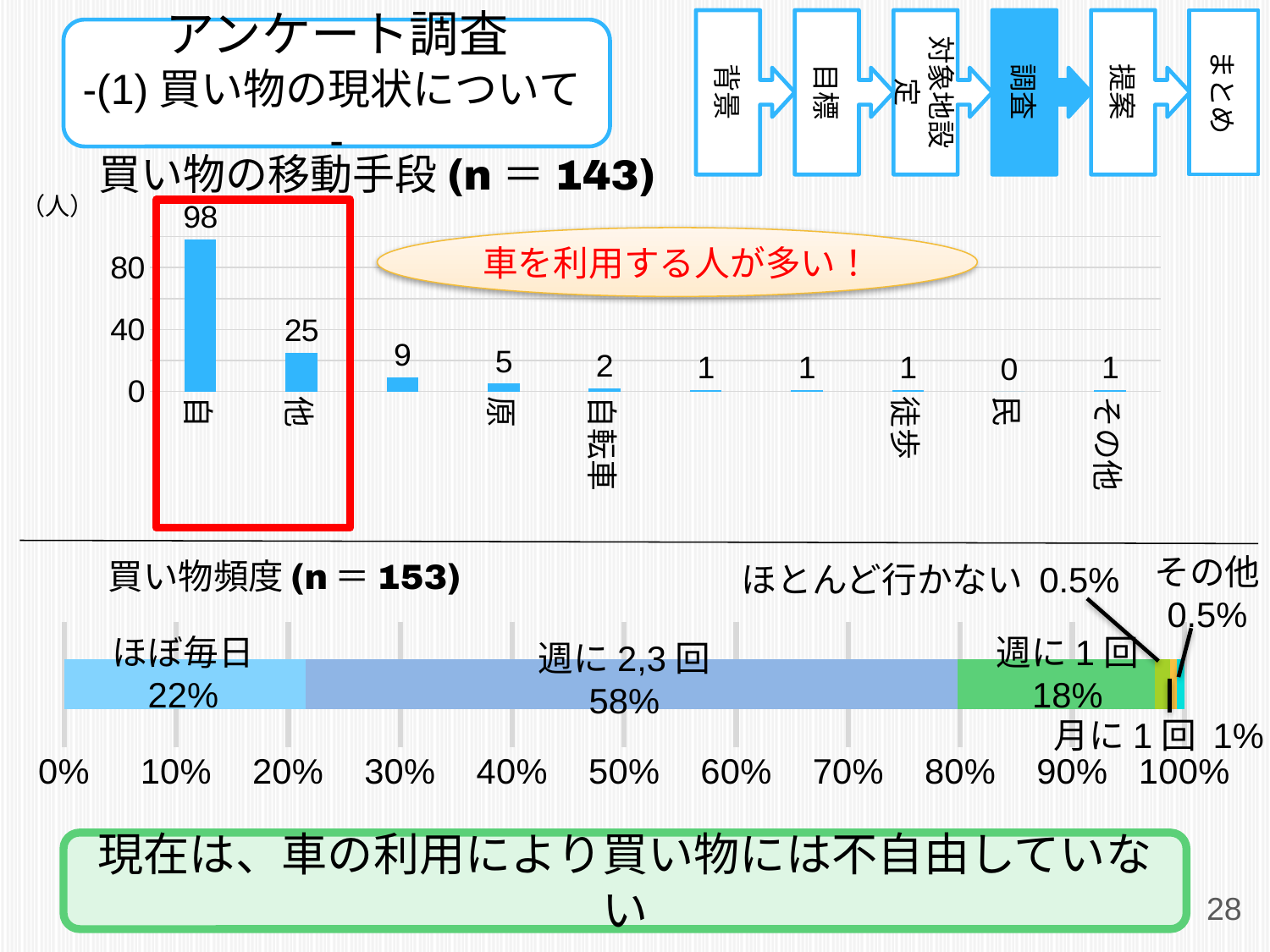

背景
目標
対象地設定
調査
提案
まとめ
アンケート調査
-(1)買い物の現状について-
買い物の移動手段(n＝143)
（人）

### Chart

| Category |  |
|---|---|
| 自分で車を運転 | 98.0 |
| 他者が車を運転 | 25.0 |
| 関鉄バス | 9.0 |
| 原付・自動二輪 | 5.0 |
| 自転車 | 2.0 |
| つくバス | 1.0 |
| つくタク | 1.0 |
| 徒歩 | 1.0 |
| 民間タクシー | 0.0 |
| その他 | 1.0 |
車を利用する人が多い！
その他
0.5%
買い物頻度(n＝153)
ほとんど行かない 0.5%

### Chart

| Category | ほぼ毎日 | 週に2,3回 | 週に1回 | 月に1回 | ほとんど行かない | その他 |
|---|---|---|---|---|---|---|
ほぼ毎日
22%
週に1回
18%
週に2,3回
58%
月に1回 1%
現在は、車の利用により買い物には不自由していない
28